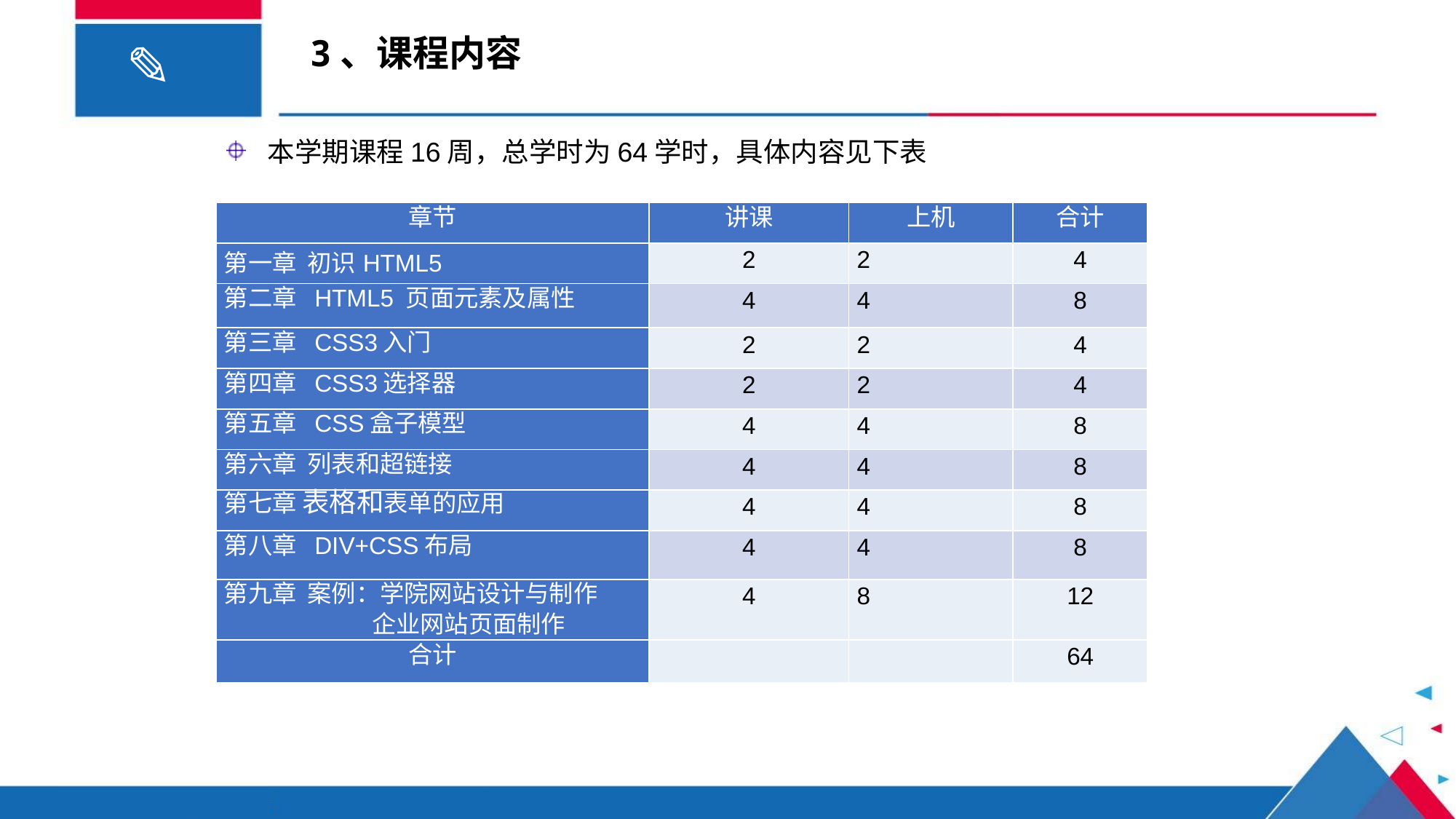

3、课程内容
本学期课程16周，总学时为64学时，具体内容见下表
| 章节 | 讲课 | 上机 | 合计 |
| --- | --- | --- | --- |
| 第一章 初识HTML5 | 2 | 2 | 4 |
| 第二章 HTML5 页面元素及属性 | 4 | 4 | 8 |
| 第三章 CSS3入门 | 2 | 2 | 4 |
| 第四章 CSS3选择器 | 2 | 2 | 4 |
| 第五章 CSS盒子模型 | 4 | 4 | 8 |
| 第六章 列表和超链接 | 4 | 4 | 8 |
| 第七章 表格和表单的应用 | 4 | 4 | 8 |
| 第八章 DIV+CSS布局 | 4 | 4 | 8 |
| 第九章 案例：学院网站设计与制作 企业网站页面制作 | 4 | 8 | 12 |
| 合计 |  |  | 64 |